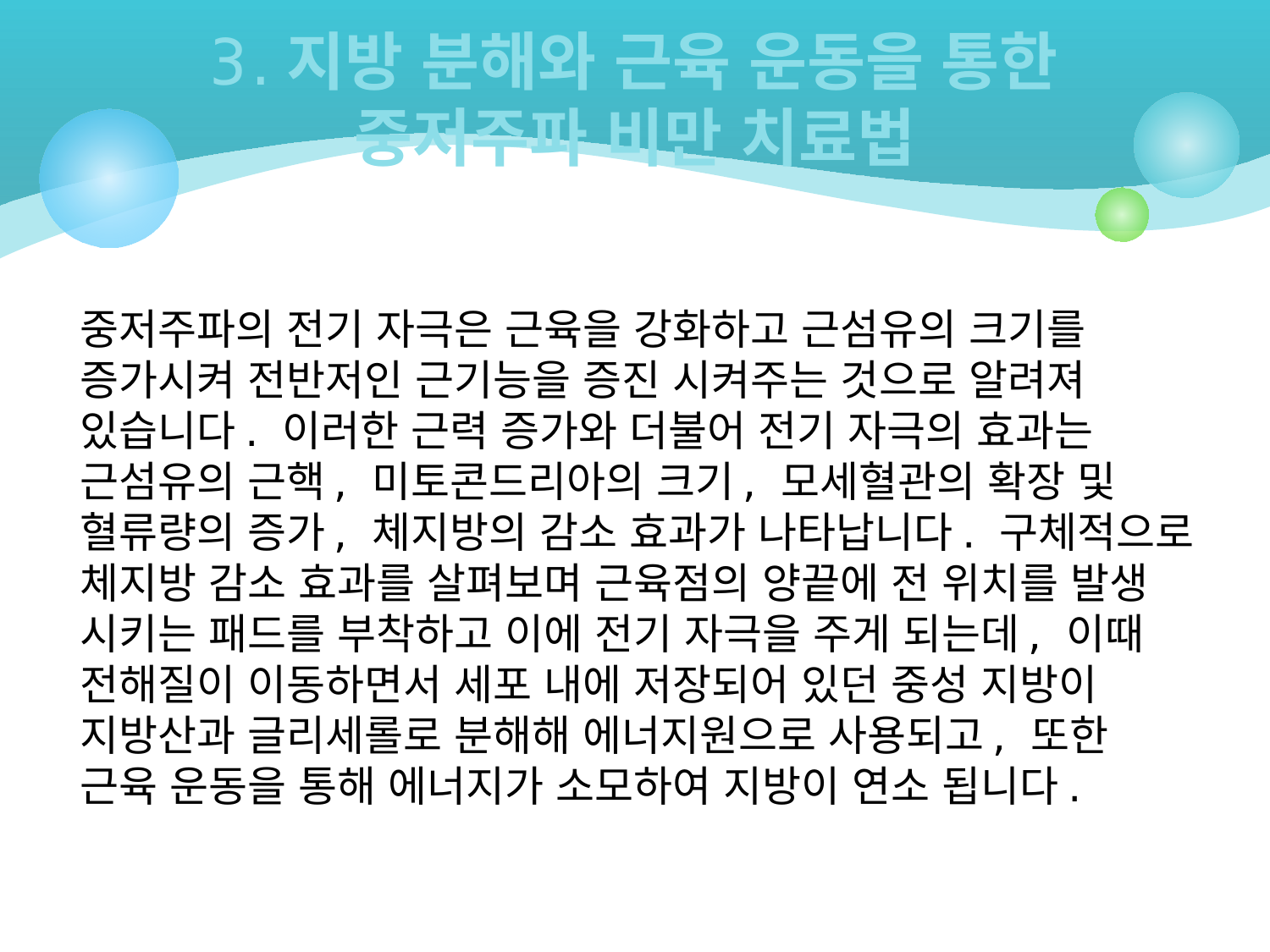

# 3.지방 분해와 근육 운동을 통한 중저주파 비만 치료법
중저주파의 전기 자극은 근육을 강화하고 근섬유의 크기를 증가시켜 전반저인 근기능을 증진 시켜주는 것으로 알려져 있습니다. 이러한 근력 증가와 더불어 전기 자극의 효과는 근섬유의 근핵, 미토콘드리아의 크기, 모세혈관의 확장 및 혈류량의 증가, 체지방의 감소 효과가 나타납니다. 구체적으로 체지방 감소 효과를 살펴보며 근육점의 양끝에 전 위치를 발생 시키는 패드를 부착하고 이에 전기 자극을 주게 되는데, 이때 전해질이 이동하면서 세포 내에 저장되어 있던 중성 지방이 지방산과 글리세롤로 분해해 에너지원으로 사용되고, 또한 근육 운동을 통해 에너지가 소모하여 지방이 연소 됩니다.